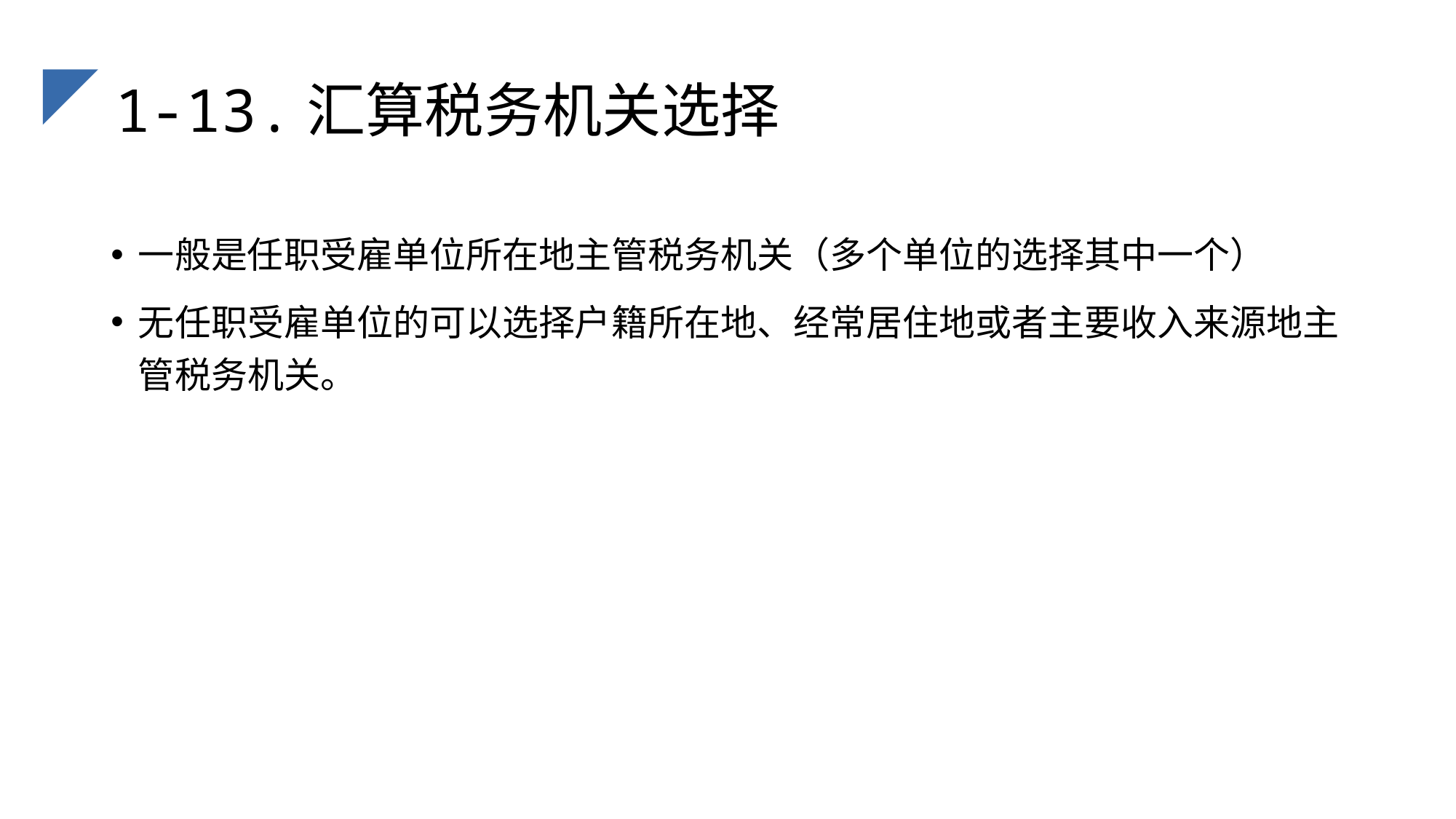

# 1-13.汇算税务机关选择
一般是任职受雇单位所在地主管税务机关（多个单位的选择其中一个）
无任职受雇单位的可以选择户籍所在地、经常居住地或者主要收入来源地主管税务机关。